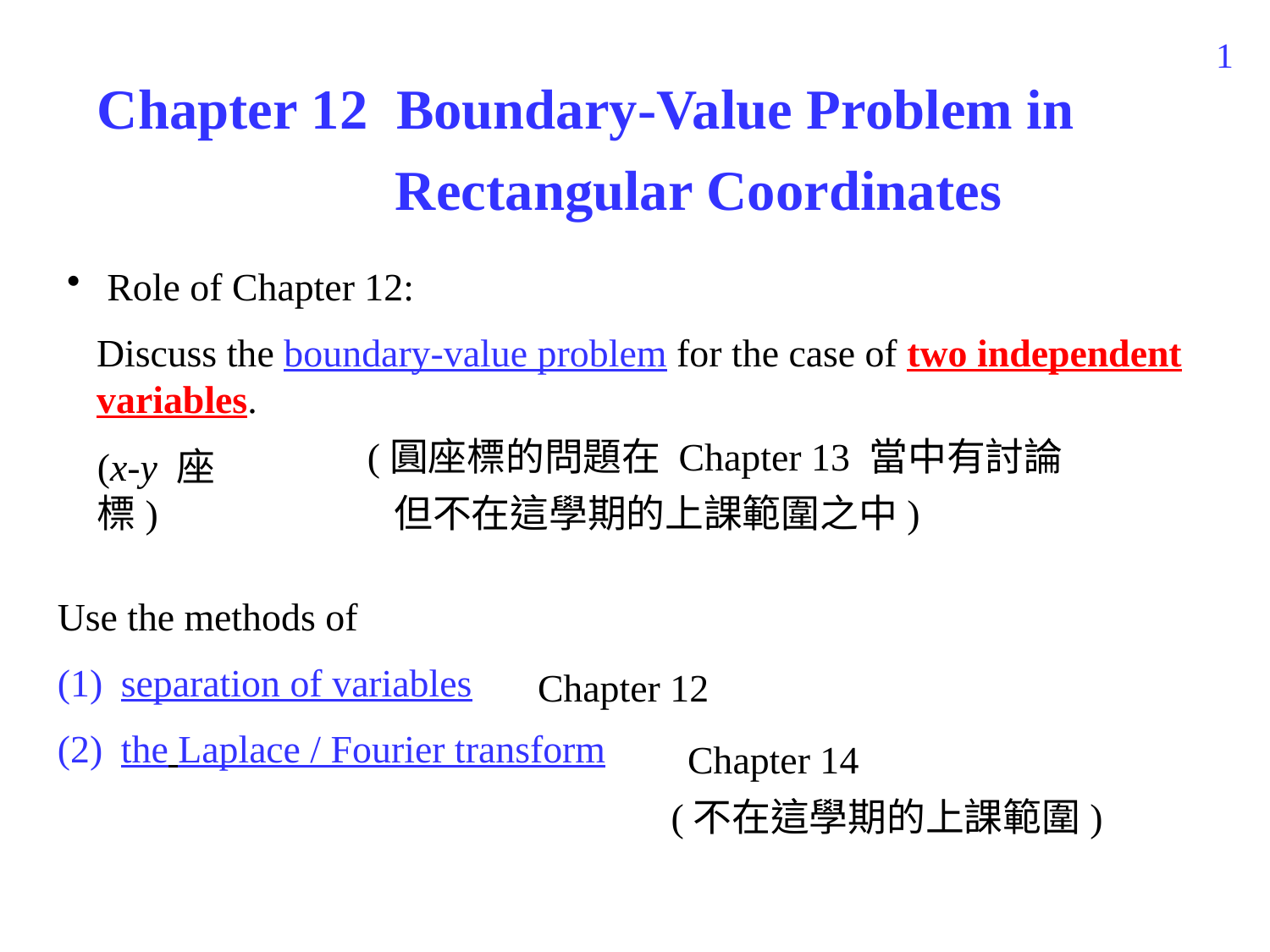

1
Chapter 12  Boundary-Value Problem in
                     Rectangular Coordinates
 Role of Chapter 12:
   Discuss the boundary-value problem for the case of two independent
   variables.
(圓座標的問題在 Chapter 13 當中有討論
  但不在這學期的上課範圍之中)
(x-y 座標)
Use the methods of
separation of variables
the Laplace / Fourier transform
Chapter 12
Chapter 14
(不在這學期的上課範圍)